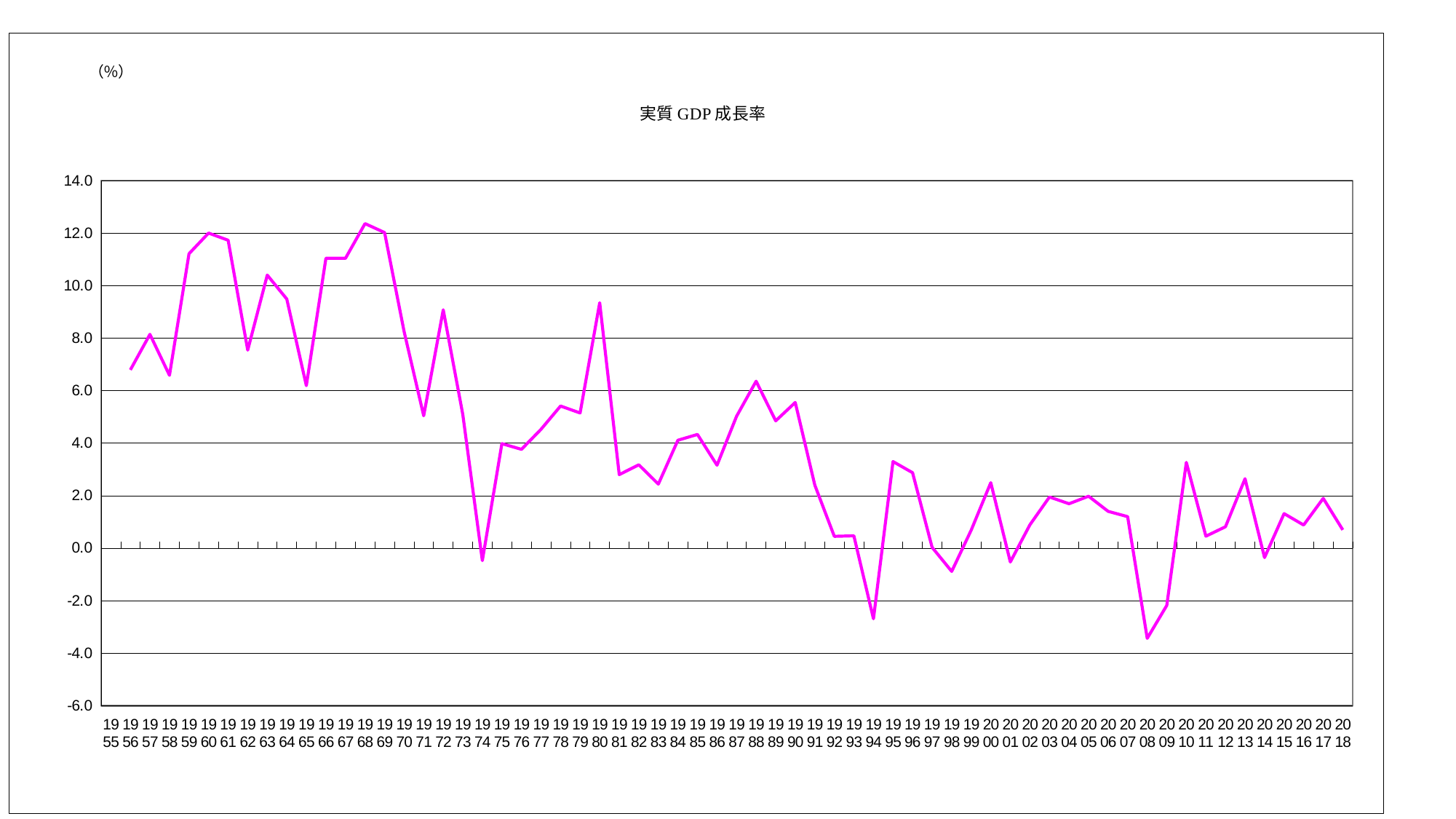

### Chart

| Category | 実質GDP成長率 |
|---|---|
| 1955 | None |
| 1956 | 6.790879299447411 |
| 1957 | 8.144967848297085 |
| 1958 | 6.584712975439189 |
| 1959 | 11.21517974858584 |
| 1960 | 12.000615588092359 |
| 1961 | 11.728325358721463 |
| 1962 | 7.541318162944478 |
| 1963 | 10.399102336777702 |
| 1964 | 9.488166970077685 |
| 1965 | 6.190043061739317 |
| 1966 | 11.044637611611677 |
| 1967 | 11.04024238534123 |
| 1968 | 12.361648563205435 |
| 1969 | 12.021596979479042 |
| 1970 | 8.246049789701047 |
| 1971 | 5.042738677886518 |
| 1972 | 9.078944014028352 |
| 1973 | 5.0920997458922415 |
| 1974 | -0.47251469740481866 |
| 1975 | 3.9812462704157667 |
| 1976 | 3.7637967467171194 |
| 1977 | 4.527574482634549 |
| 1978 | 5.414475948655024 |
| 1979 | 5.148787927590021 |
| 1980 | 9.346506823028847 |
| 1981 | 2.8009731143505405 |
| 1982 | 3.1756944463931376 |
| 1983 | 2.441706556425899 |
| 1984 | 4.110068706656406 |
| 1985 | 4.331575545718394 |
| 1986 | 3.1594850682446634 |
| 1987 | 5.0235424666081485 |
| 1988 | 6.358779245937598 |
| 1989 | 4.850856988112739 |
| 1990 | 5.550130822970914 |
| 1991 | 2.4039157760593213 |
| 1992 | 0.4507386007263534 |
| 1993 | 0.471137375352626 |
| 1994 | -2.689005916567197 |
| 1995 | 3.299475203278803 |
| 1996 | 2.8752022227150746 |
| 1997 | 0.031191234006783475 |
| 1998 | -0.8832630445580492 |
| 1999 | 0.6888158468108401 |
| 2000 | 2.494675243980481 |
| 2001 | -0.5246642161942248 |
| 2002 | 0.8876935258080465 |
| 2003 | 1.950086090663845 |
| 2004 | 1.6910895383640252 |
| 2005 | 1.9803007275934732 |
| 2006 | 1.40242314062138 |
| 2007 | 1.2005004070612841 |
| 2008 | -3.4335973136489315 |
| 2009 | -2.18062931760241 |
| 2010 | 3.2670857982588473 |
| 2011 | 0.45644309054809185 |
| 2012 | 0.8164672879043593 |
| 2013 | 2.645737566337189 |
| 2014 | -0.35718557202079637 |
| 2015 | 1.3150083022651131 |
| 2016 | 0.8813346532158306 |
| 2017 | 1.8979654392888392 |
| 2018 | 0.6969713491775735 |